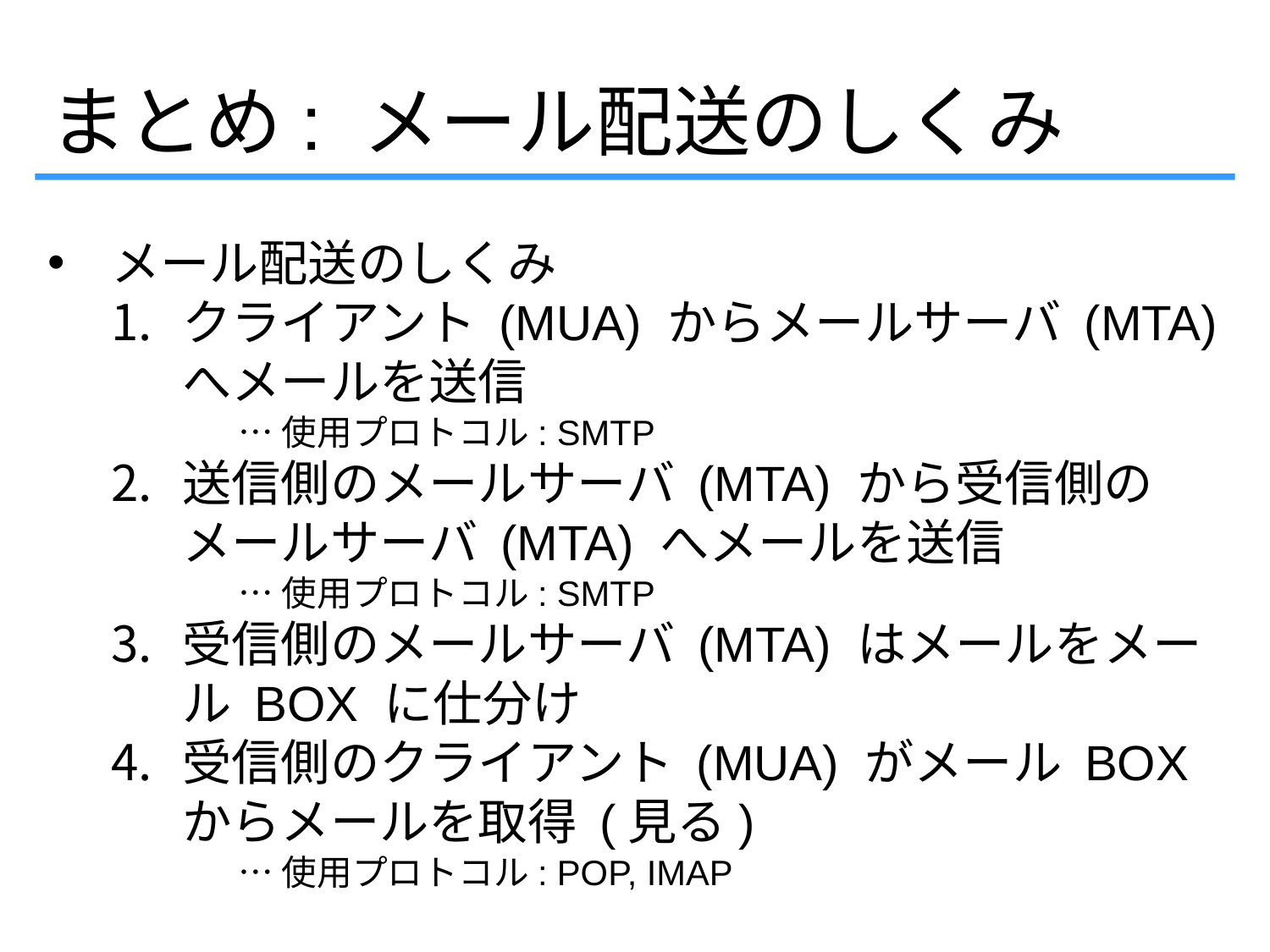

まとめ: メール配送のしくみ

メール配送のしくみ
クライアント (MUA) からメールサーバ (MTA) へメールを送信
…使用プロトコル: SMTP
送信側のメールサーバ (MTA) から受信側のメールサーバ (MTA) へメールを送信
…使用プロトコル: SMTP
受信側のメールサーバ (MTA) はメールをメール BOX に仕分け
受信側のクライアント (MUA) がメール BOX からメールを取得 (見る)
…使用プロトコル: POP, IMAP